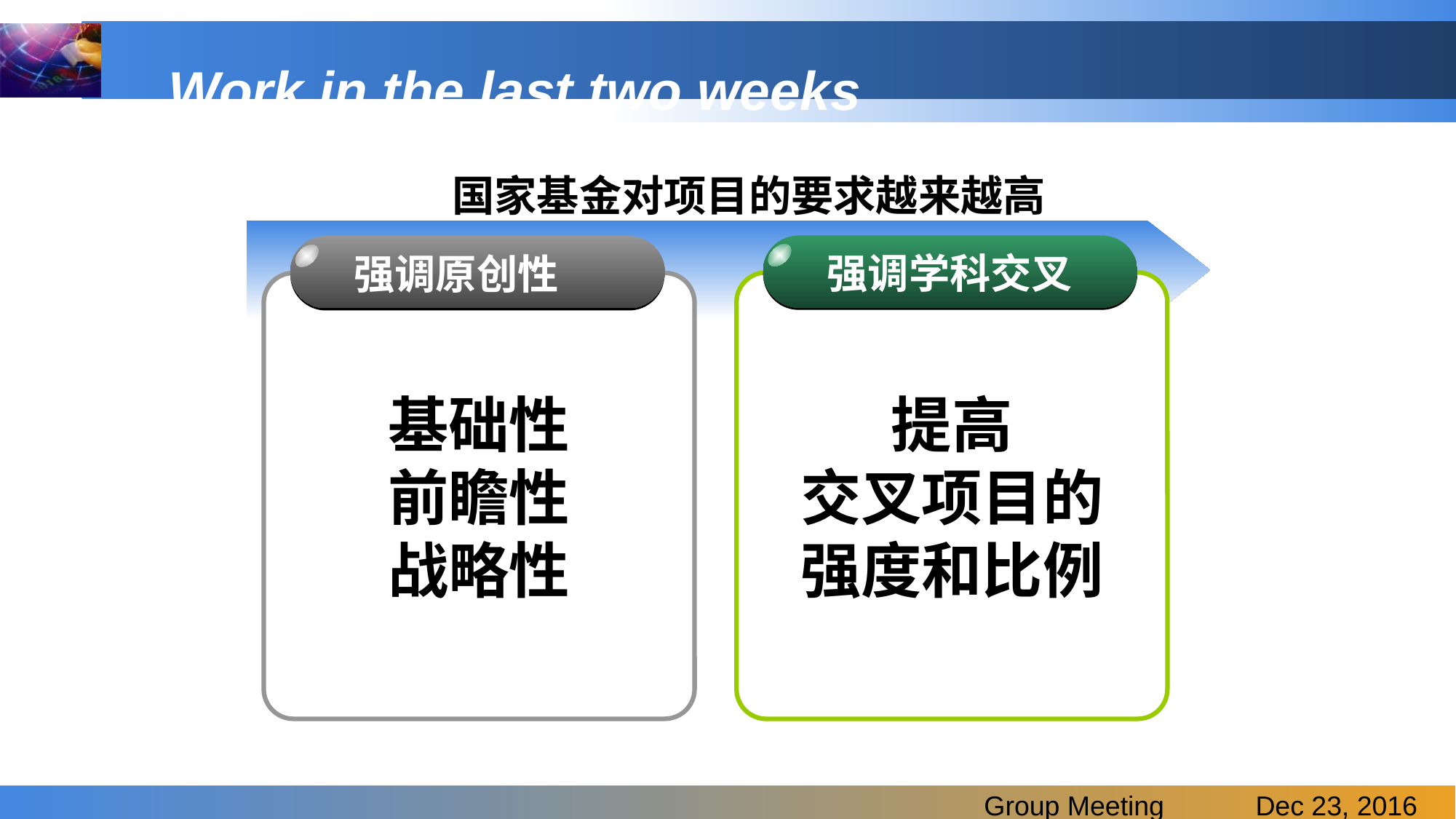

# Work in the last two weeks
国家基金对项目的要求越来越高

强调学科交叉
强调原创性
提高
交叉项目的
强度和比例
基础性
前瞻性
战略性